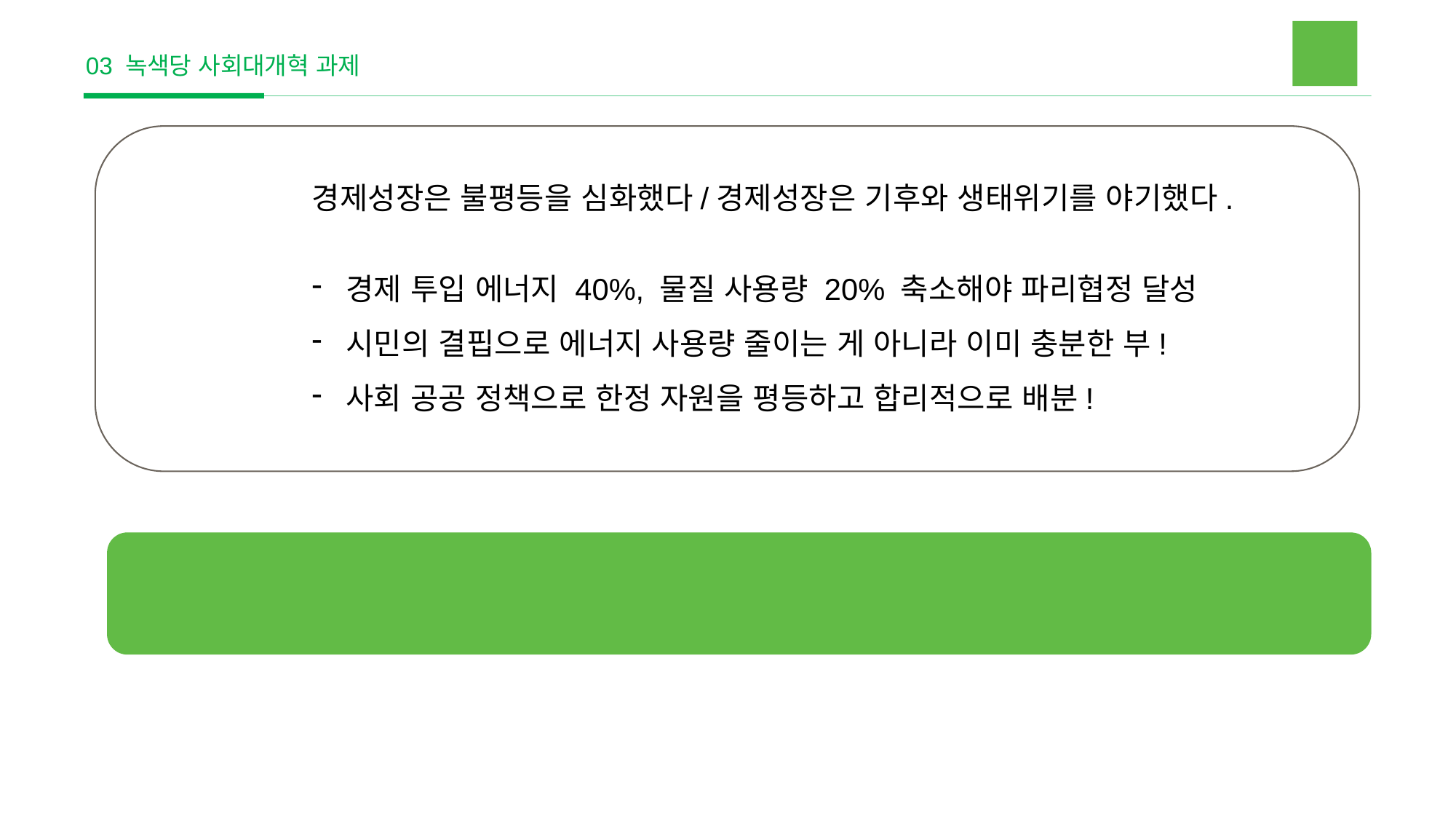

03 녹색당 사회대개혁 과제

경제성장은 불평등을 심화했다/경제성장은 기후와 생태위기를 야기했다.
경제 투입 에너지 40%, 물질 사용량 20% 축소해야 파리협정 달성
시민의 결핍으로 에너지 사용량 줄이는 게 아니라 이미 충분한 부!
사회 공공 정책으로 한정 자원을 평등하고 합리적으로 배분!
녹색당이 제안하는 사회대개혁의 방향은
‘사회공공성에 기초한 생태 평등 사회’